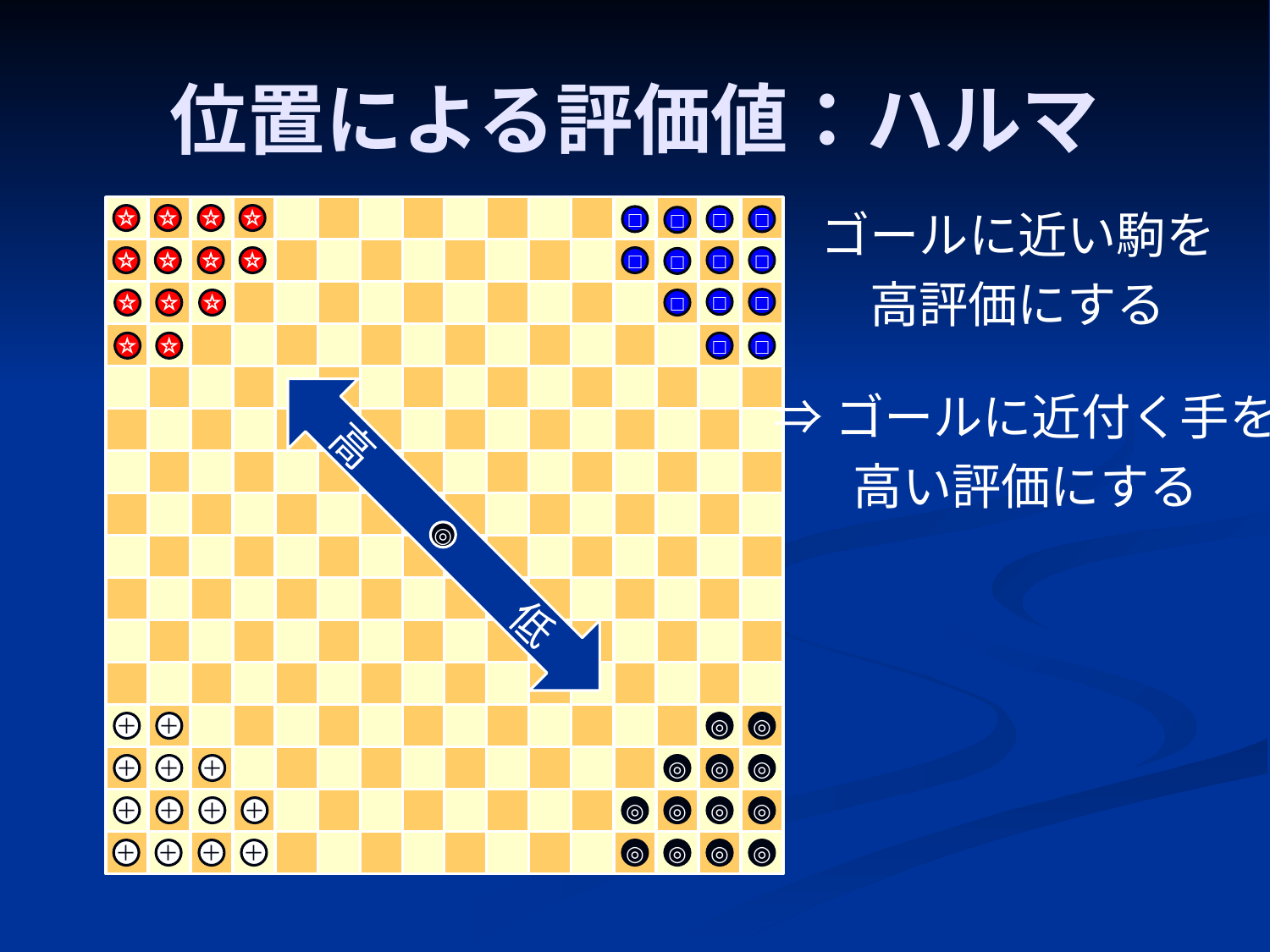

# 位置による評価値：ハルマ

ゴールに近い駒を
高評価にする
☆
☆
☆
☆
□
□
□
□
☆
☆
☆
☆
□
□
□
□
□
□
□
☆
☆
☆
高　　　　　低
◎
☆
☆
□
□
⇒ゴールに近付く手を
高い評価にする
＋
＋
◎
◎
＋
＋
＋
◎
◎
◎
＋
＋
＋
＋
◎
◎
◎
◎
＋
＋
＋
＋
◎
◎
◎
◎